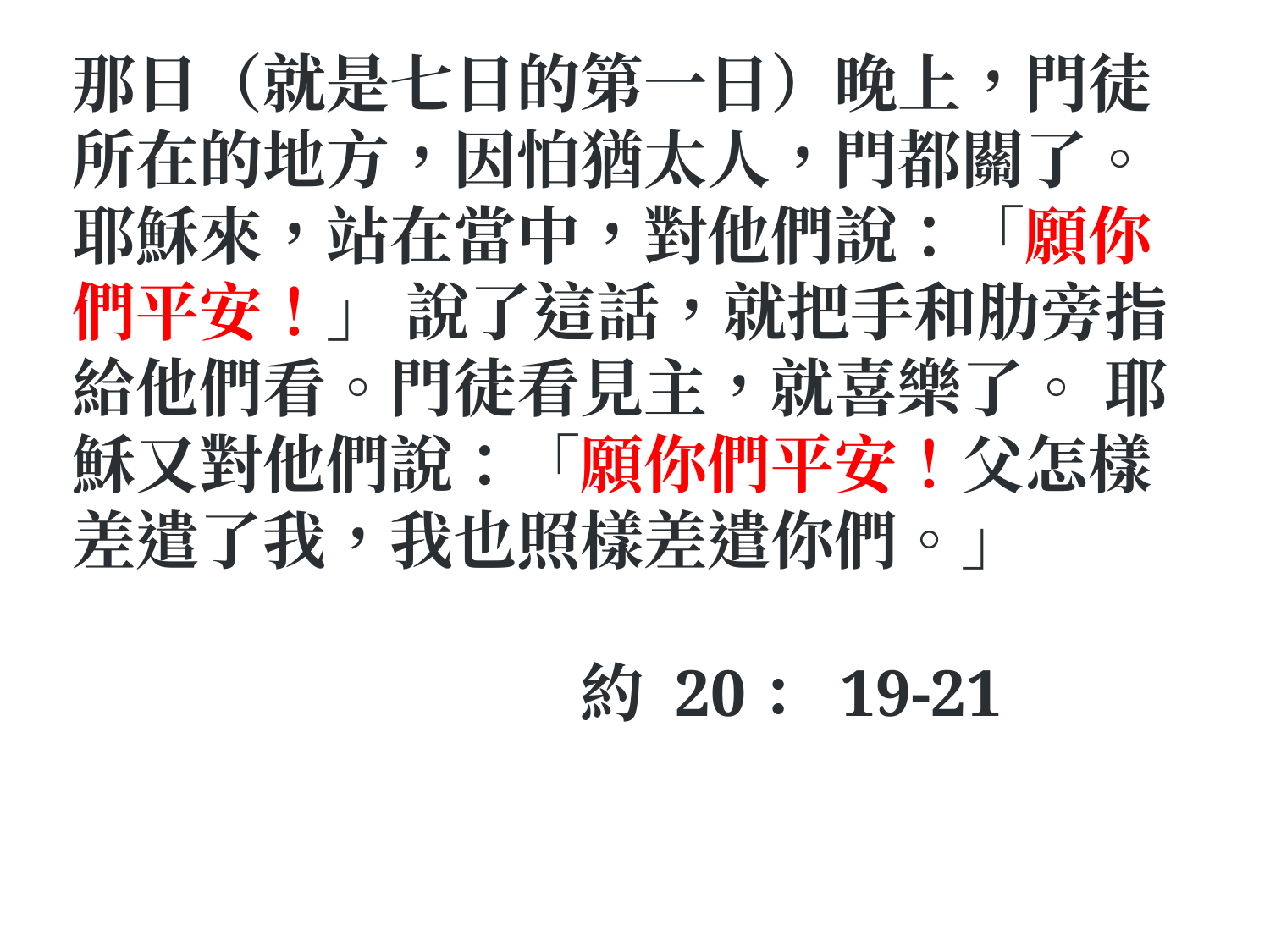

那日（就是七日的第一日）晚上，門徒所在的地方，因怕猶太人，門都關了。耶穌來，站在當中，對他們說：「願你們平安！」 說了這話，就把手和肋旁指給他們看。門徒看見主，就喜樂了。 耶穌又對他們說：「願你們平安！父怎樣差遣了我，我也照樣差遣你們。」 													約 20：19-21